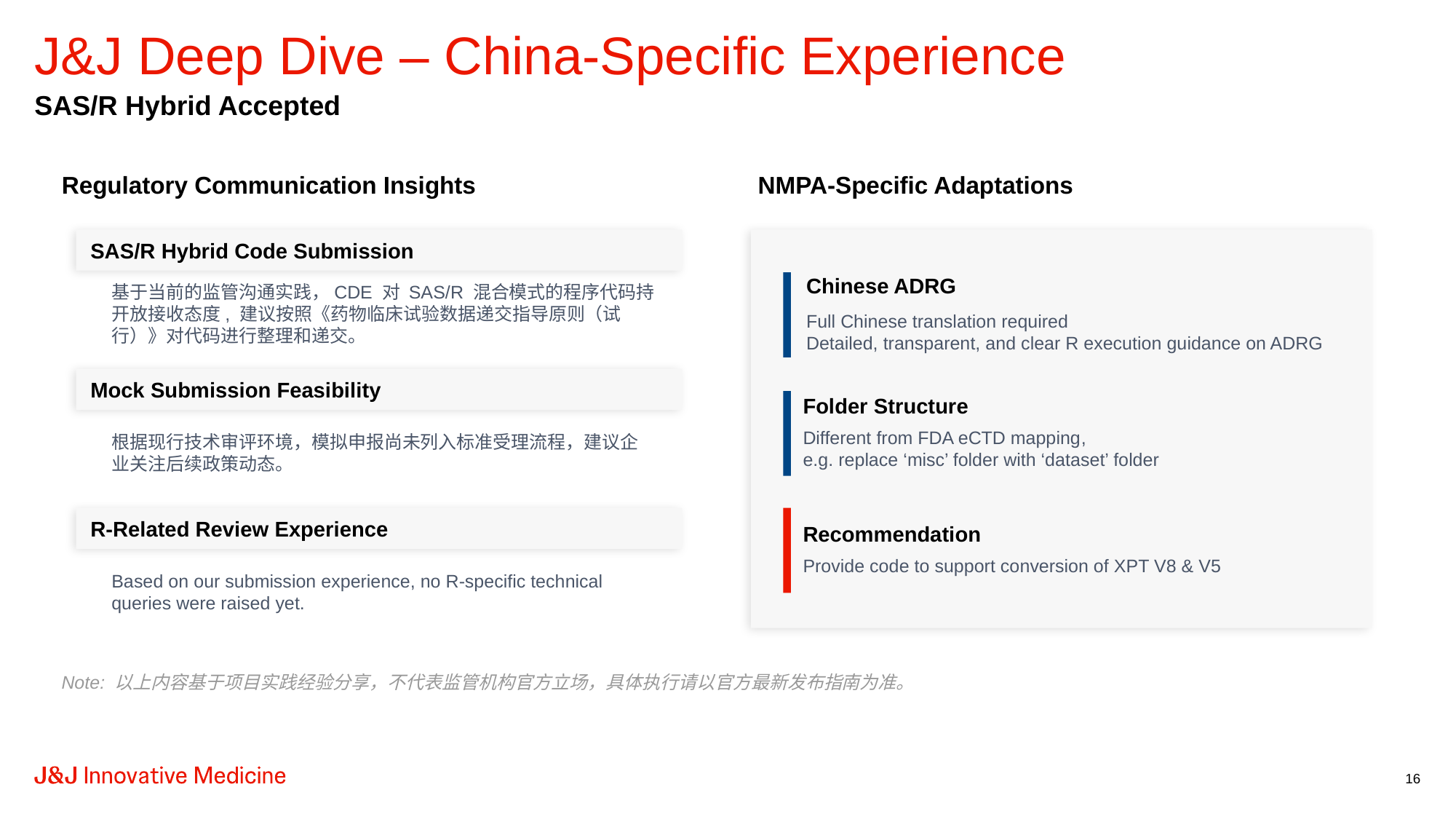

# J&J Deep Dive – China-Specific Experience
SAS/R Hybrid Accepted
Regulatory Communication Insights
NMPA-Specific Adaptations

SAS/R Hybrid Code Submission

Chinese ADRG
Full Chinese translation required
Detailed, transparent, and clear R execution guidance on ADRG

基于当前的监管沟通实践，CDE 对 SAS/R 混合模式的程序代码持开放接收态度, 建议按照《药物临床试验数据递交指导原则（试行）》对代码进行整理和递交。

Mock Submission Feasibility

Folder Structure
Different from FDA eCTD mapping,
e.g. replace ‘misc’ folder with ‘dataset’ folder
根据现行技术审评环境，模拟申报尚未列入标准受理流程，建议企业关注后续政策动态。

R-Related Review Experience

Recommendation
Provide code to support conversion of XPT V8 & V5
Based on our submission experience, no R-specific technical queries were raised yet.
Note: 以上内容基于项目实践经验分享，不代表监管机构官方立场，具体执行请以官方最新发布指南为准。
16